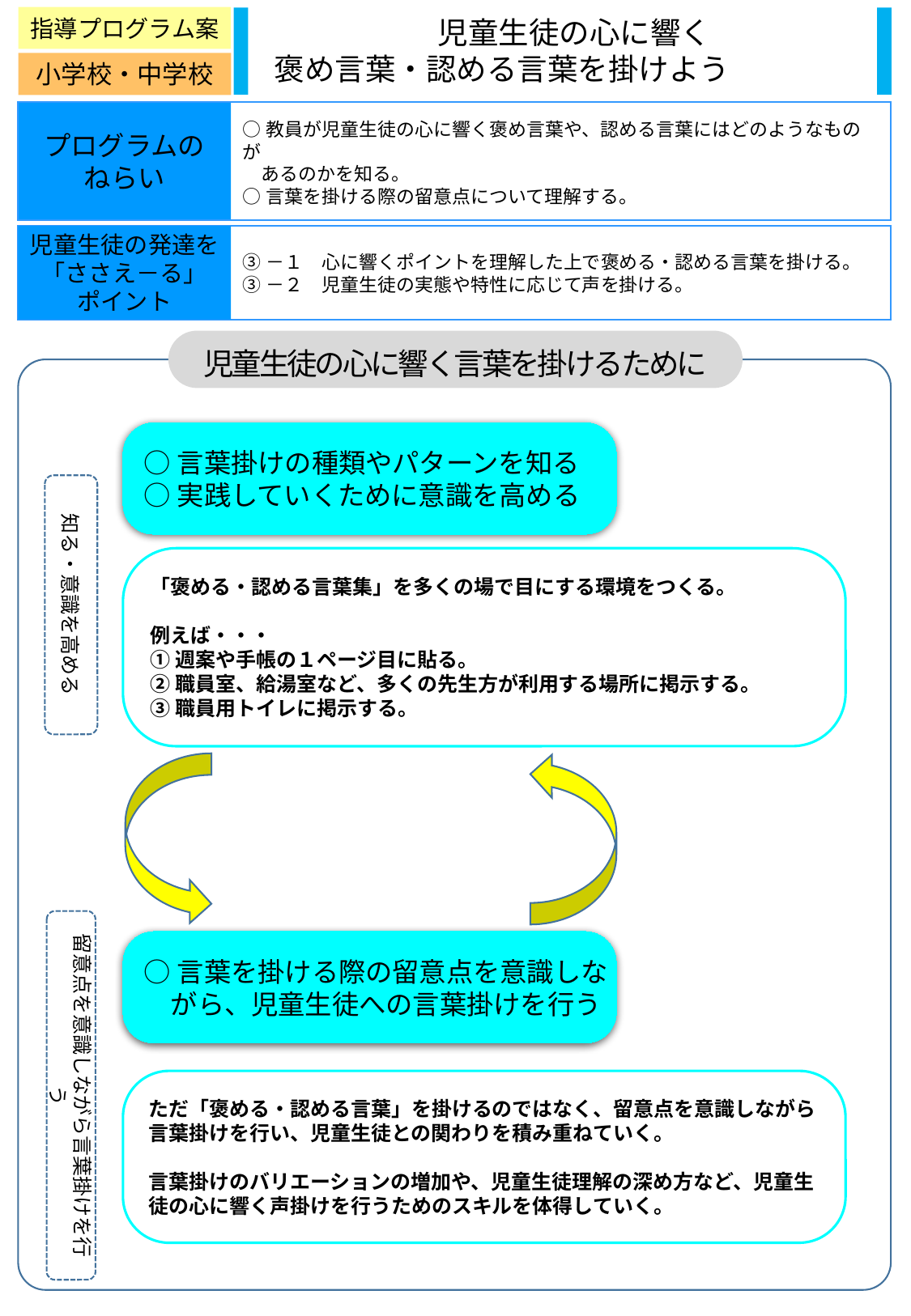

指導プログラム案

小学校・中学校
プログラムの
ねらい

児童生徒の発達を
「ささえ－る」
ポイント

　児童生徒の心に響く
褒め言葉・認める言葉を掛けよう
○教員が児童生徒の心に響く褒め言葉や、認める言葉にはどのようなものが
　あるのかを知る。
○言葉を掛ける際の留意点について理解する。
③－１　心に響くポイントを理解した上で褒める・認める言葉を掛ける。
③－２　児童生徒の実態や特性に応じて声を掛ける。
児童生徒の心に響く言葉を掛けるために
○言葉掛けの種類やパターンを知る
○実践していくために意識を高める
知る・意識を高める
「褒める・認める言葉集」を多くの場で目にする環境をつくる。

例えば・・・
①週案や手帳の１ページ目に貼る。
②職員室、給湯室など、多くの先生方が利用する場所に掲示する。
③職員用トイレに掲示する。

留意点を意識しながら言葉掛けを行う
○言葉を掛ける際の留意点を意識しな
　がら、児童生徒への言葉掛けを行う
ただ「褒める・認める言葉」を掛けるのではなく、留意点を意識しながら言葉掛けを行い、児童生徒との関わりを積み重ねていく。

言葉掛けのバリエーションの増加や、児童生徒理解の深め方など、児童生徒の心に響く声掛けを行うためのスキルを体得していく。